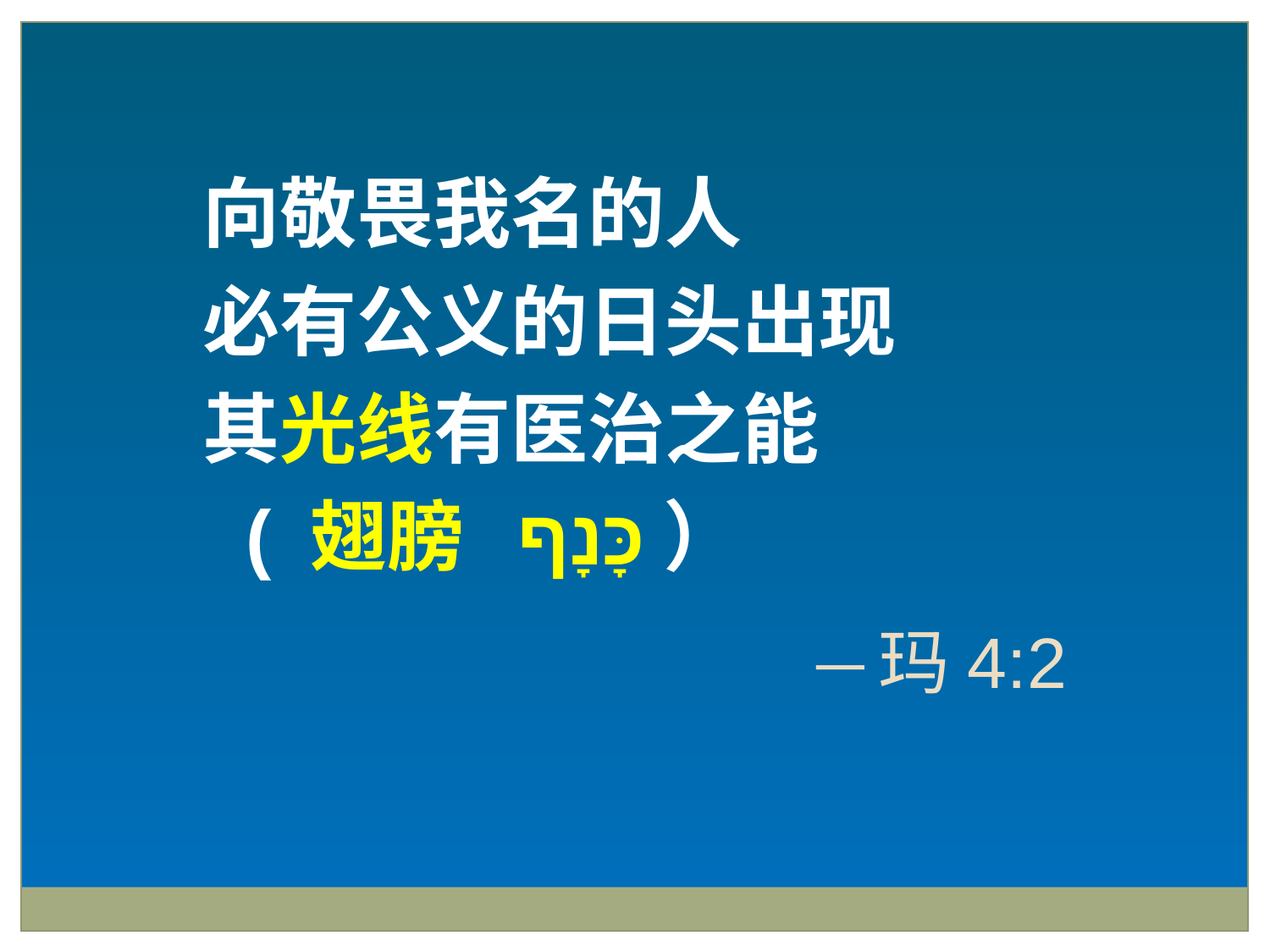

向敬畏我名的人
必有公义的日头出现
其光线有医治之能
  ( 翅膀  כָּנָף）

一 玛4:2